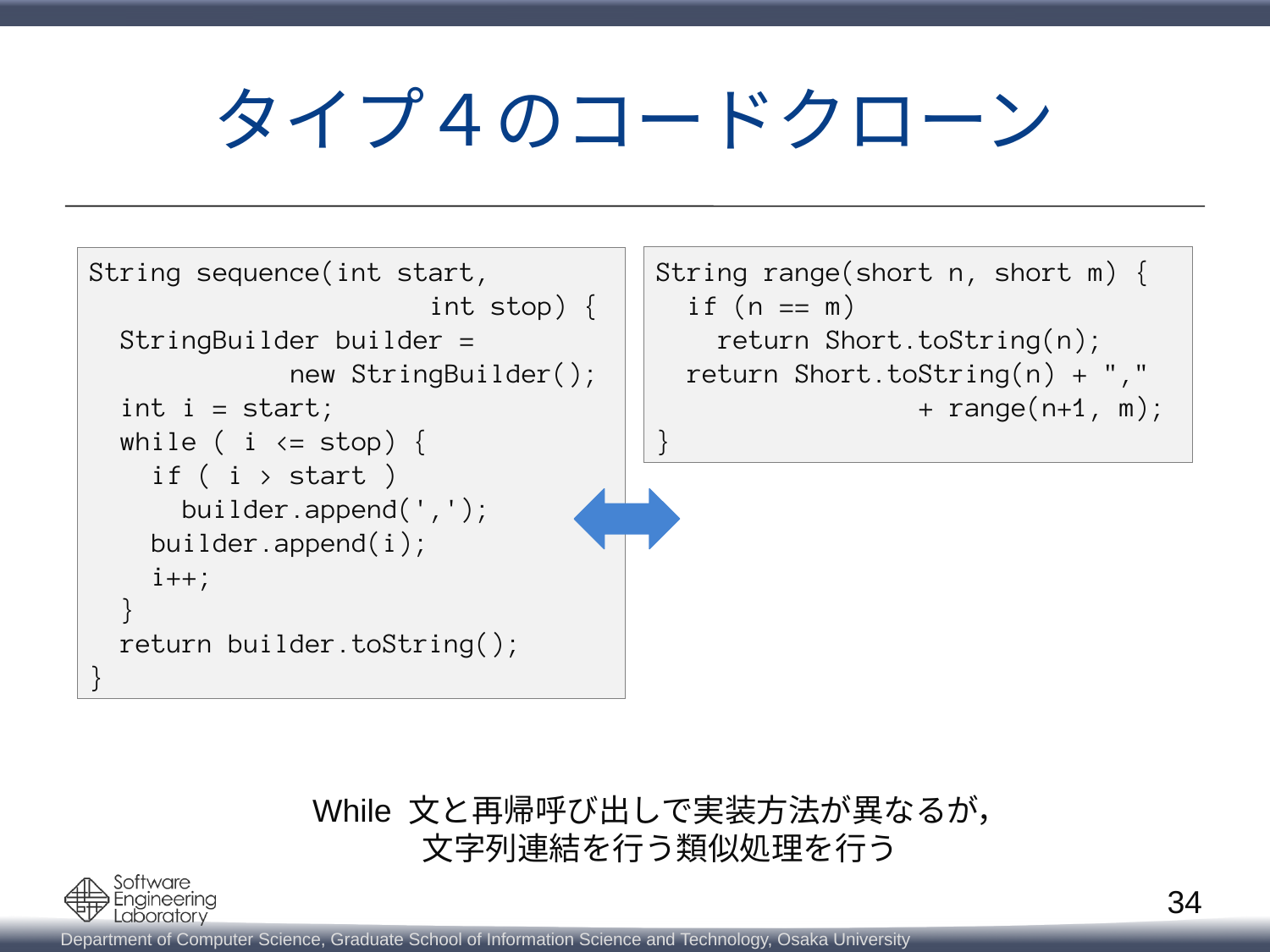

# タイプ４のコードクローン
String range(short n, short m) {
  if (n == m)
    return Short.toString(n);
  return Short.toString(n) + ","
                 + range(n+1, m);
}
String sequence(int start,
                      int stop) {
  StringBuilder builder =
             new StringBuilder();
  int i = start;
  while ( i <= stop) {
    if ( i > start )
      builder.append(',');
    builder.append(i);
    i++;
  }
  return builder.toString();
}

While 文と再帰呼び出しで実装方法が異なるが，
文字列連結を行う類似処理を行う
34